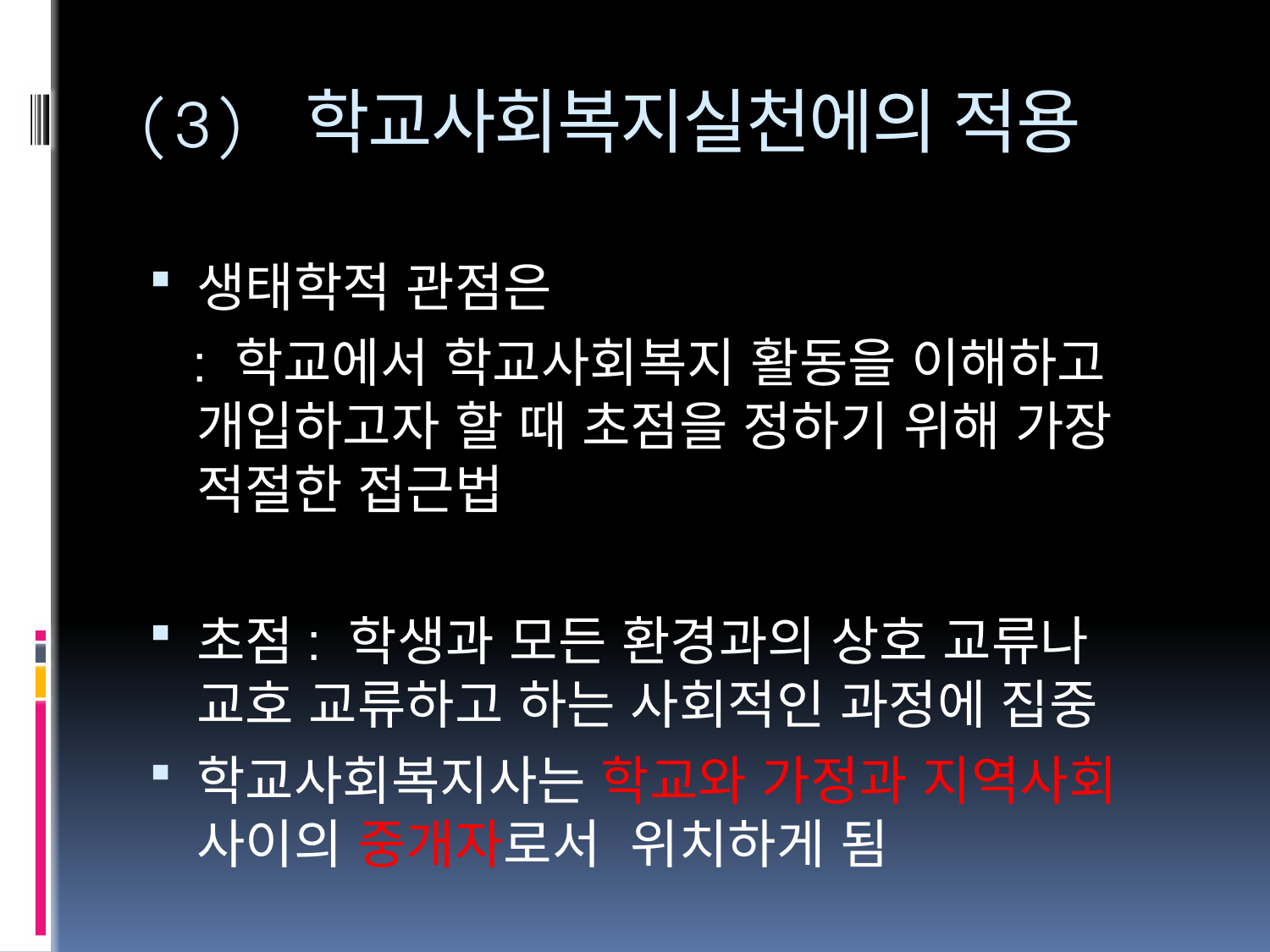

# (3) 학교사회복지실천에의 적용
생태학적 관점은
   : 학교에서 학교사회복지 활동을 이해하고 개입하고자 할 때 초점을 정하기 위해 가장 적절한 접근법

초점: 학생과 모든 환경과의 상호 교류나 교호 교류하고 하는 사회적인 과정에 집중
학교사회복지사는 학교와 가정과 지역사회 사이의 중개자로서  위치하게 됨